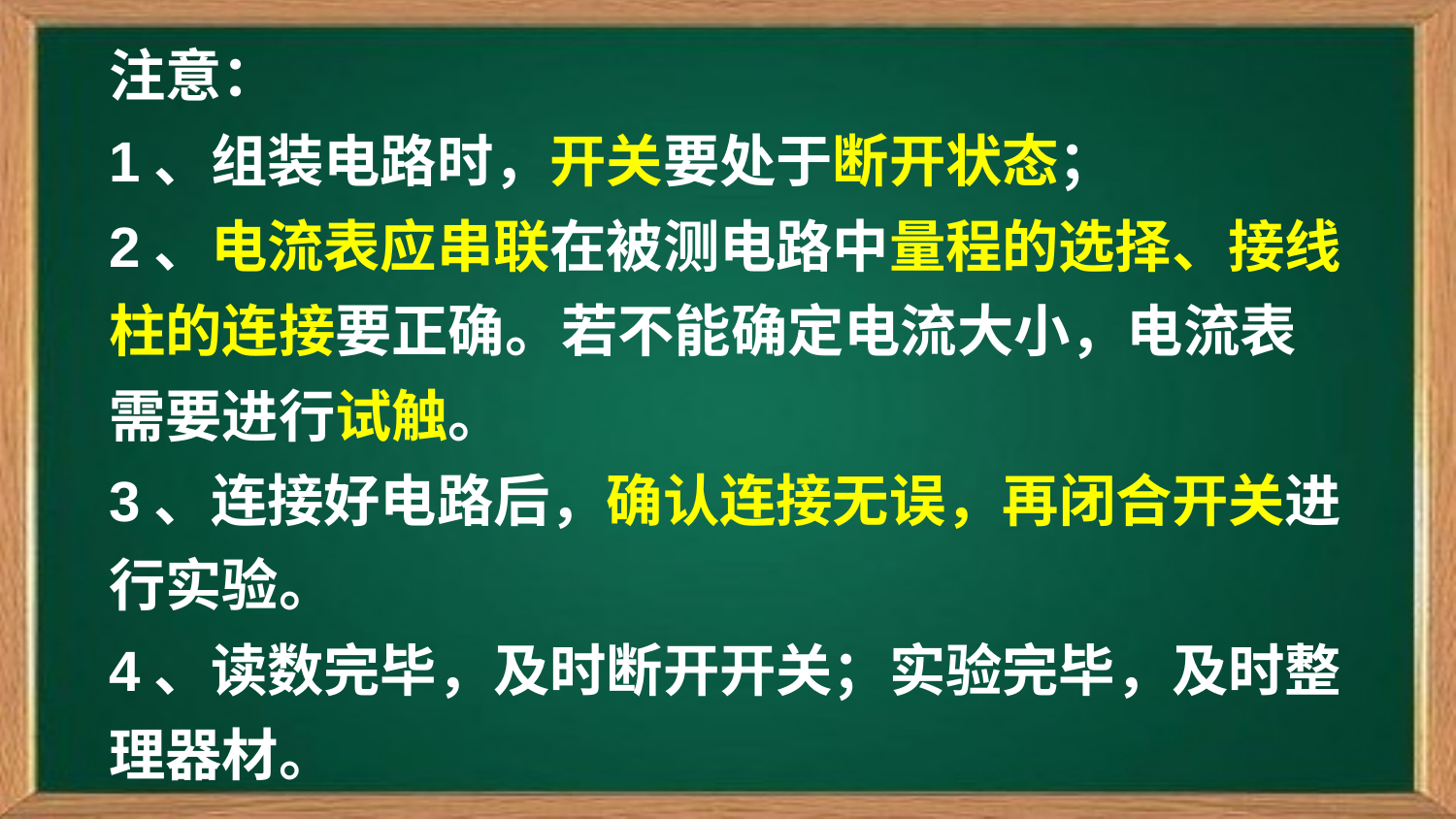

注意：
1、组装电路时，开关要处于断开状态；
2、电流表应串联在被测电路中量程的选择、接线柱的连接要正确。若不能确定电流大小，电流表需要进行试触。
3、连接好电路后，确认连接无误，再闭合开关进行实验。
4、读数完毕，及时断开开关；实验完毕，及时整理器材。